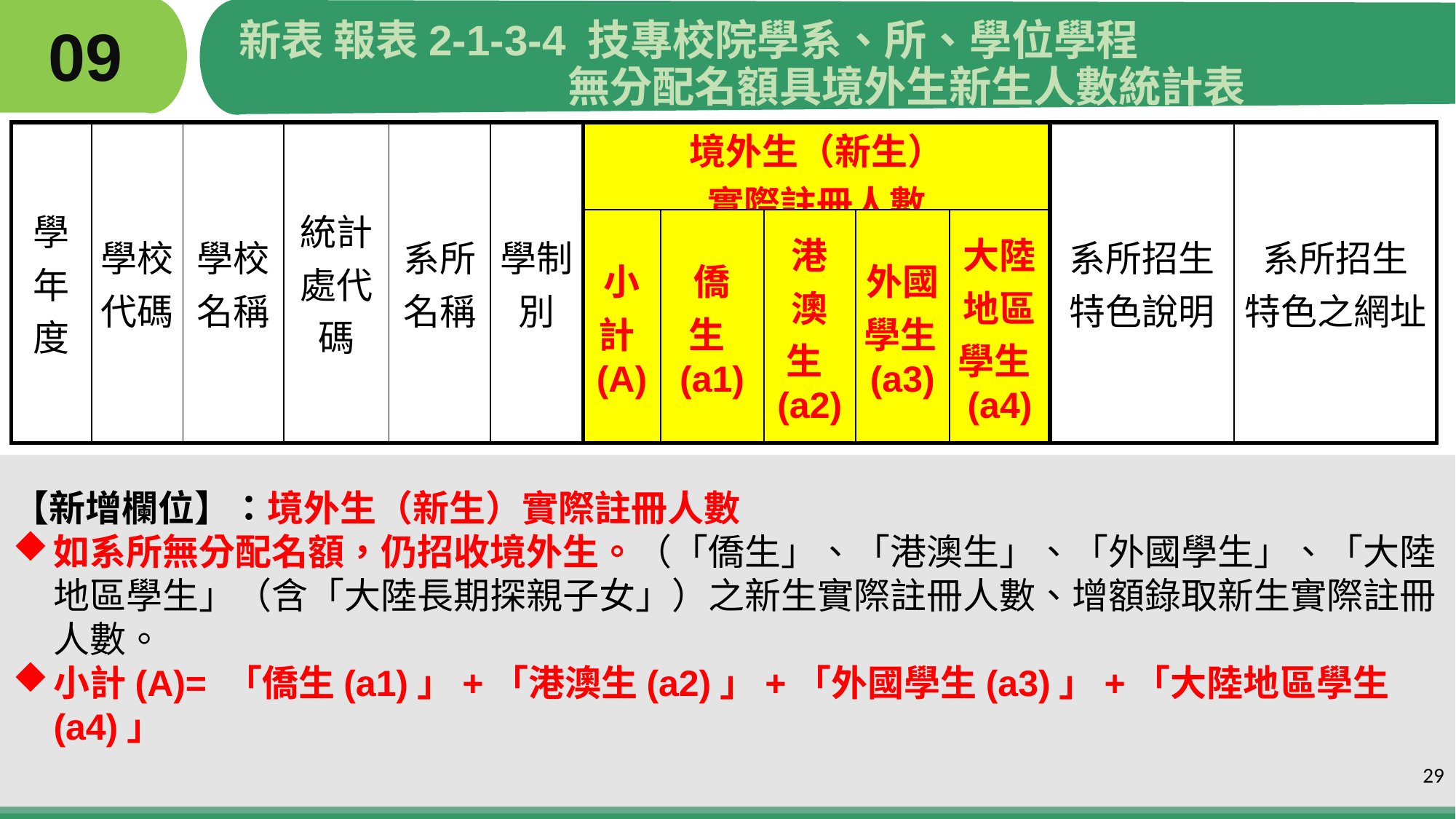

新表 報表2-1-3-4 技專校院學系、所、學位學程
                                 無分配名額具境外生新生人數統計表
# 09
| 學年度 | 學校代碼 | 學校名稱 | 統計處代碼 | 系所名稱 | 學制別 | 境外生（新生） 實際註冊人數 |  |  |  |  | 系所招生 特色說明 | 系所招生 特色之網址 |
| --- | --- | --- | --- | --- | --- | --- | --- | --- | --- | --- | --- | --- |
|  |  |  |  |  |  | 小計(A) | 僑 生(a1) | 港 澳 生(a2) | 外國 學生(a3) | 大陸 地區 學生(a4) |  |  |
【新增欄位】：境外生（新生）實際註冊人數
如系所無分配名額，仍招收境外生。（「僑生」、「港澳生」、「外國學生」、「大陸地區學生」（含「大陸長期探親子女」）之新生實際註冊人數、增額錄取新生實際註冊人數。
小計(A)= 「僑生(a1)」+「港澳生(a2)」+「外國學生(a3)」+「大陸地區學生(a4)」

                                                                                                                      【109年10月因應「教育部技職司」新增表冊】

29